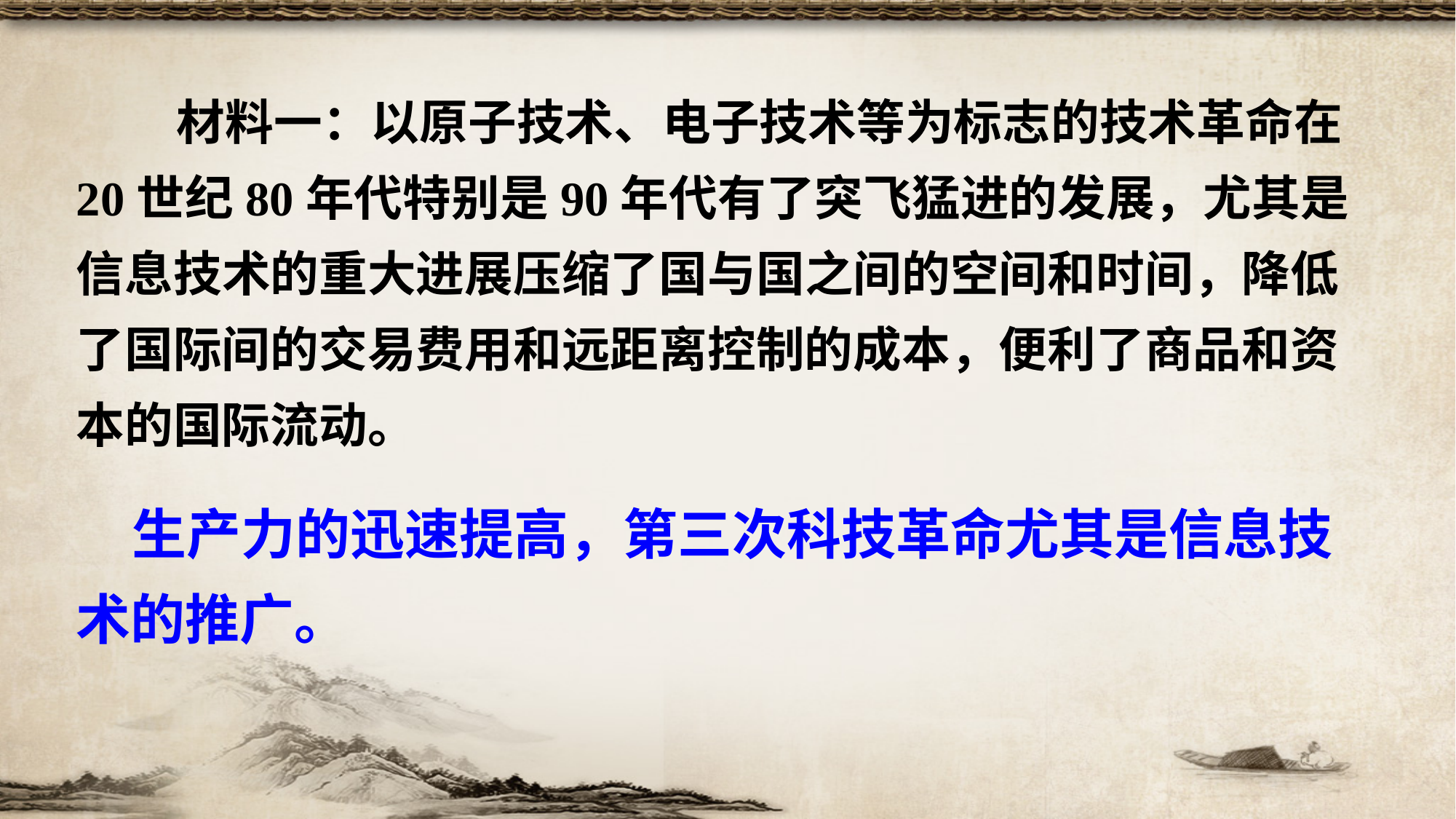

材料一：以原子技术、电子技术等为标志的技术革命在20世纪80年代特别是90年代有了突飞猛进的发展，尤其是信息技术的重大进展压缩了国与国之间的空间和时间，降低了国际间的交易费用和远距离控制的成本，便利了商品和资本的国际流动。
    生产力的迅速提高，第三次科技革命尤其是信息技术的推广。